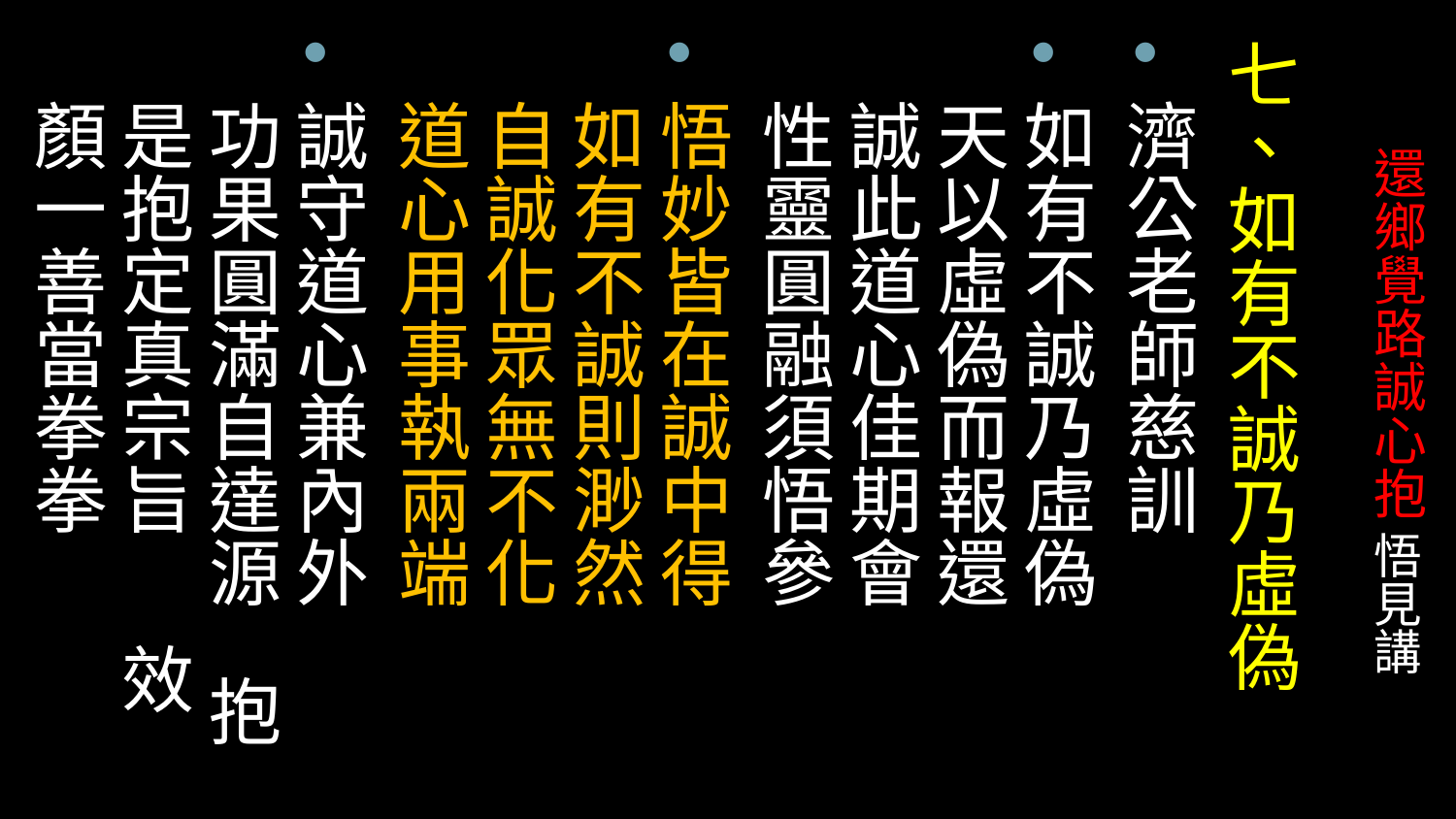

七、如有不誠乃虛偽
濟公老師慈訓
如有不誠乃虛偽　  天以虛偽而報還　  誠此道心佳期會
性靈圓融須悟參
悟妙皆在誠中得　  如有不誠則渺然
自誠化眾無不化　  道心用事執兩端
誠守道心兼內外
功果圓滿自達源    抱是抱定真宗旨　  效顏一善當拳拳
# 還鄉覺路誠心抱 悟見講